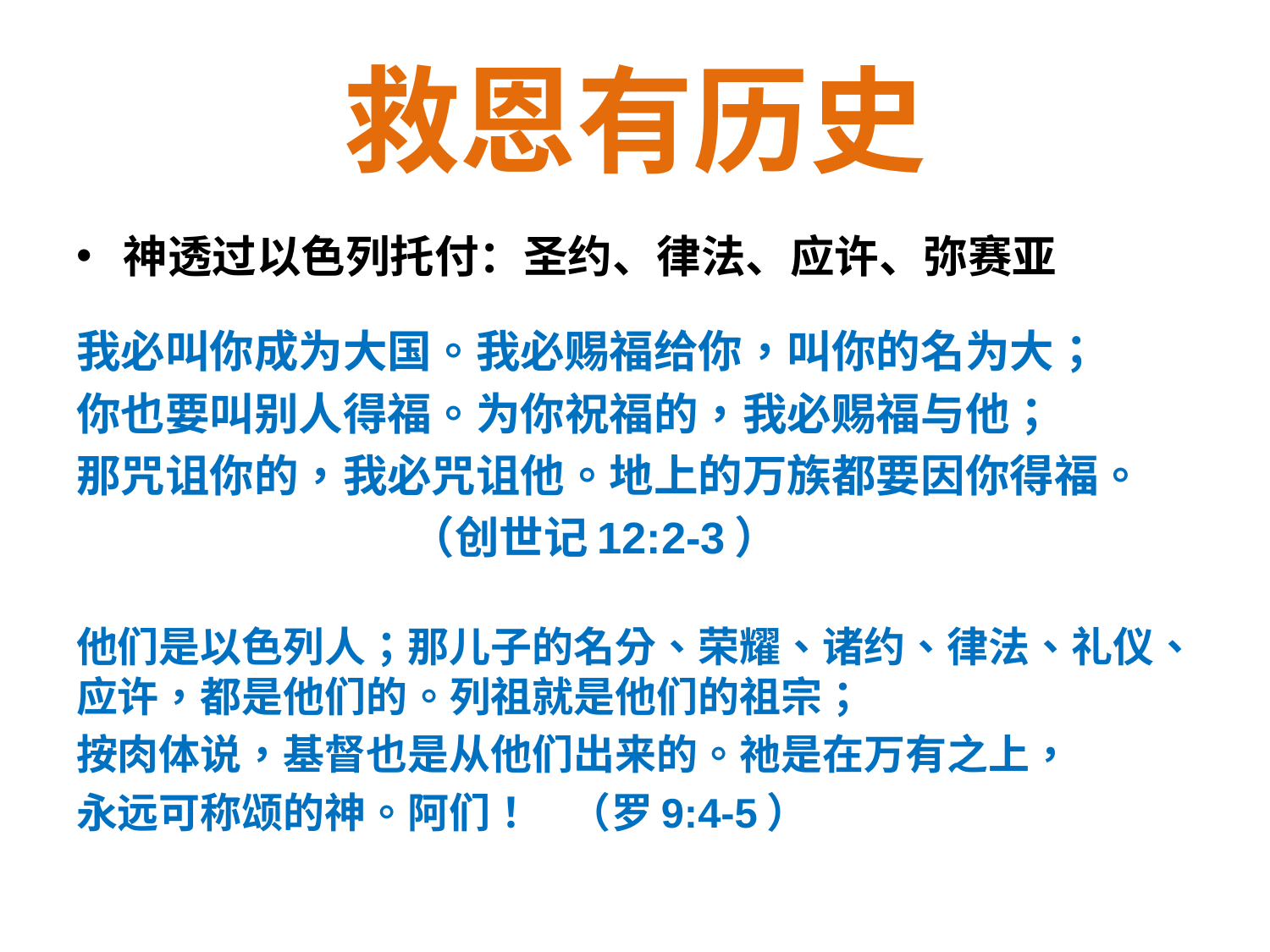

# 救恩有历史
神透过以色列托付：圣约、律法、应许、弥赛亚

我必叫你成为大国。我必赐福给你，叫你的名为大；
你也要叫别人得福。为你祝福的，我必赐福与他；
那咒诅你的，我必咒诅他。地上的万族都要因你得福。
                                （创世记12:2-3）

他们是以色列人；那儿子的名分、荣耀、诸约、律法、礼仪、应许，都是他们的。列祖就是他们的祖宗；
按肉体说，基督也是从他们出来的。祂是在万有之上，
永远可称颂的神。阿们！    （罗9:4-5）